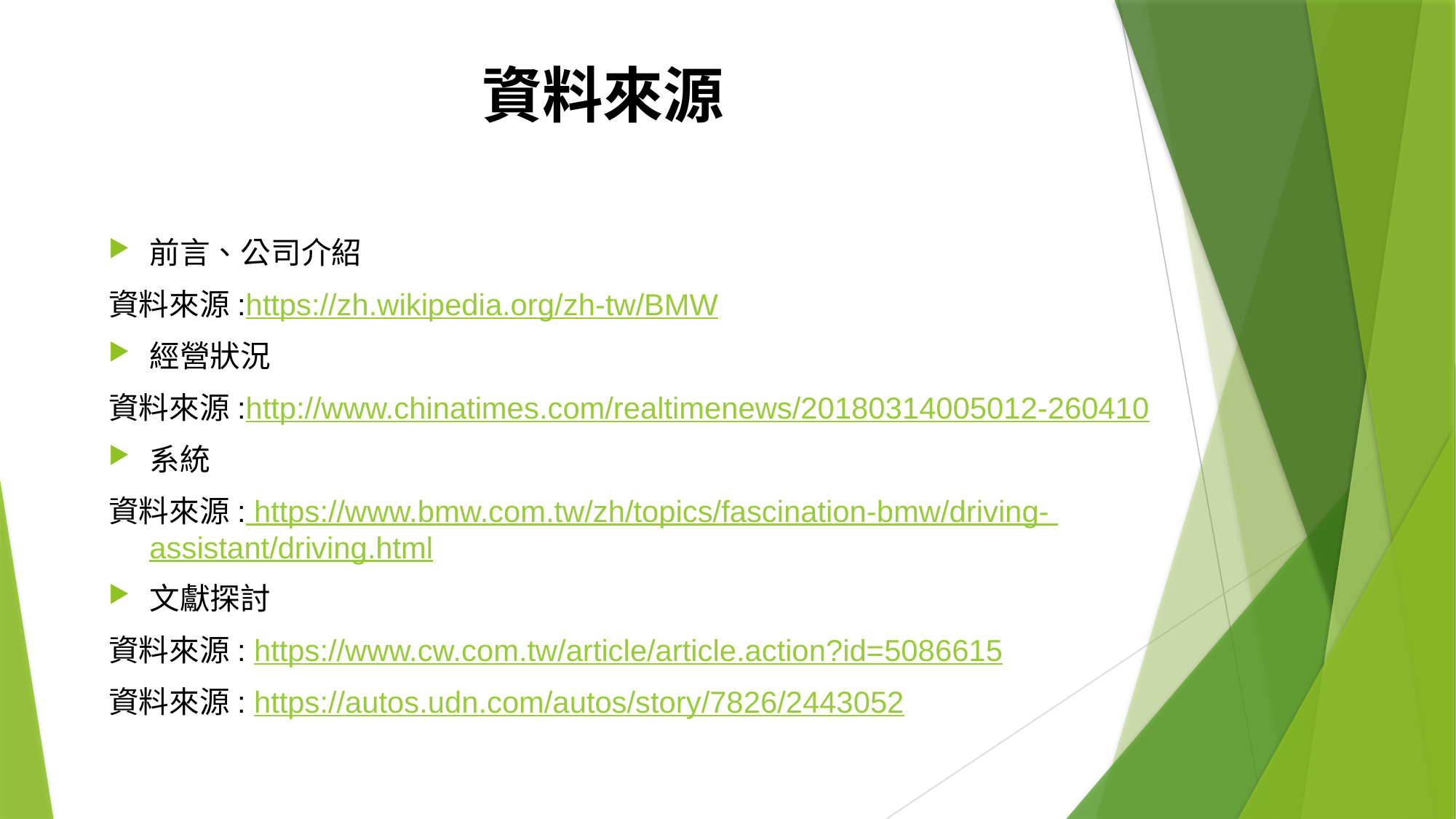

資料來源
前言、公司介紹
資料來源:https://zh.wikipedia.org/zh-tw/BMW
經營狀況
資料來源:http://www.chinatimes.com/realtimenews/20180314005012-260410
系統
資料來源: https://www.bmw.com.tw/zh/topics/fascination-bmw/driving- assistant/driving.html
文獻探討
資料來源: https://www.cw.com.tw/article/article.action?id=5086615
資料來源: https://autos.udn.com/autos/story/7826/2443052